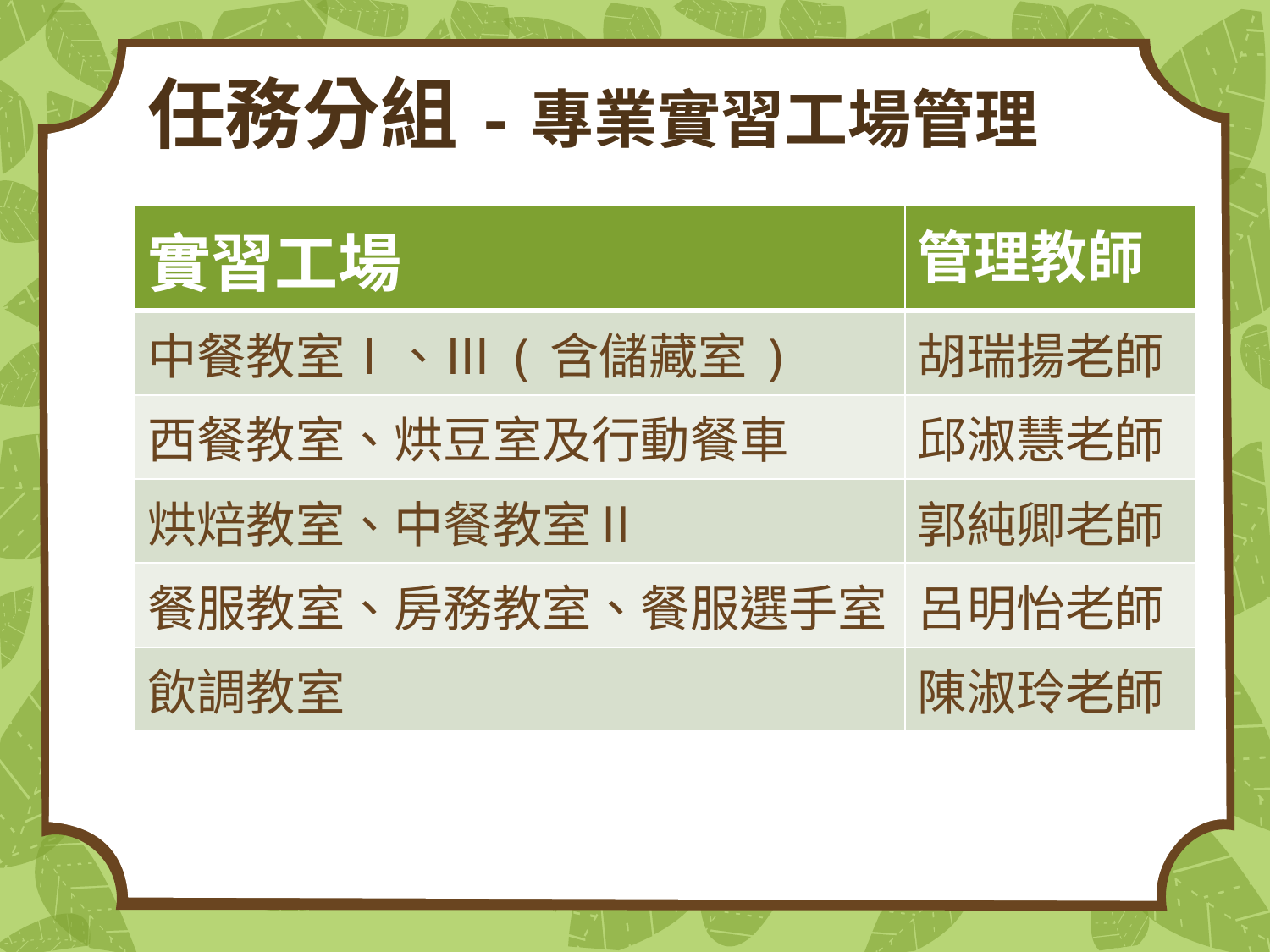

# 任務分組-專業實習工場管理
| 實習工場 | 管理教師 |
| --- | --- |
| 中餐教室Ⅰ、Ⅲ(含儲藏室) | 胡瑞揚老師 |
| 西餐教室、烘豆室及行動餐車 | 邱淑慧老師 |
| 烘焙教室、中餐教室Ⅱ | 郭純卿老師 |
| 餐服教室、房務教室、餐服選手室 | 呂明怡老師 |
| 飲調教室 | 陳淑玲老師 |